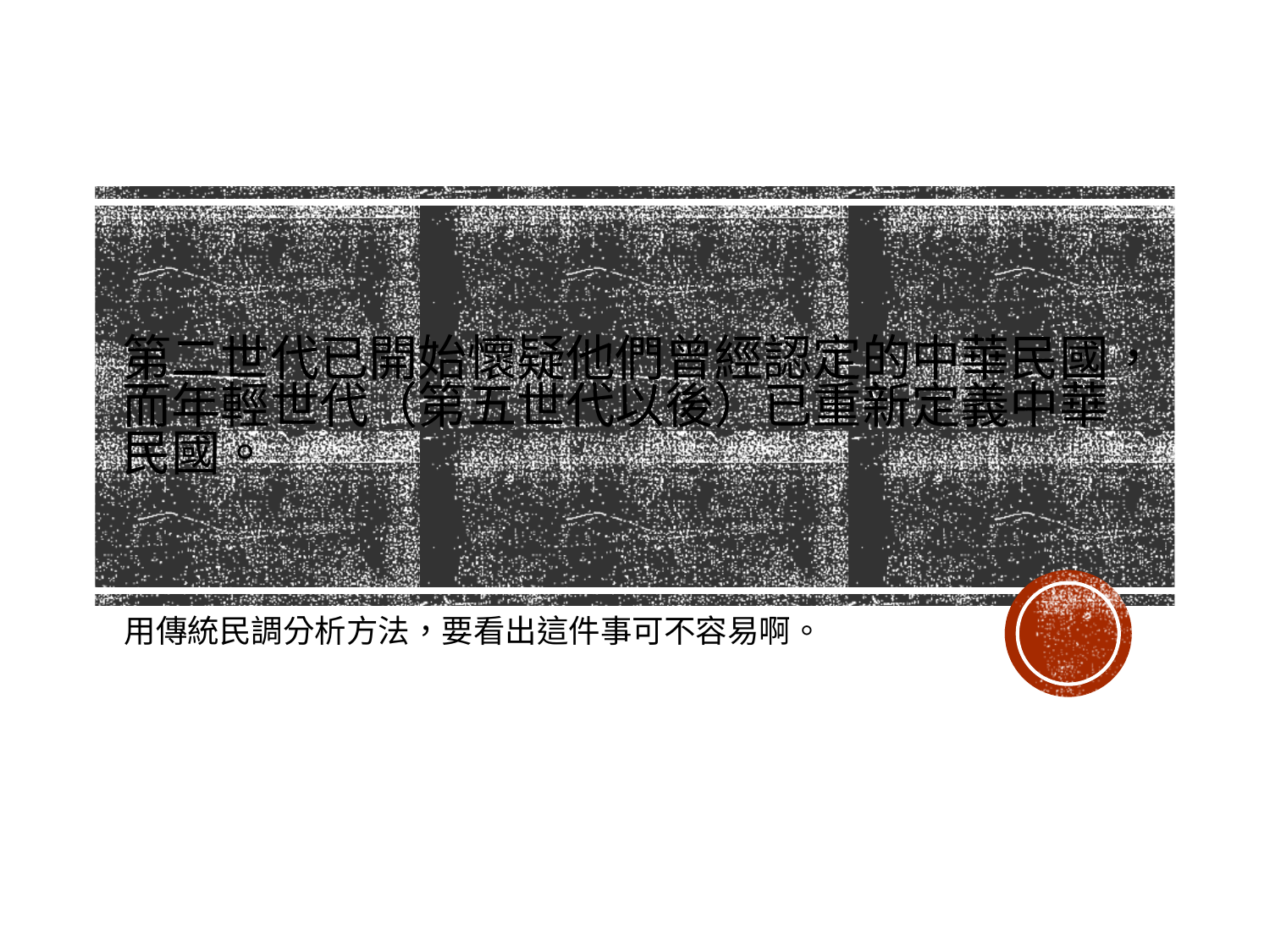

# 第二世代已開始懷疑他們曾經認定的中華民國，而年輕世代（第五世代以後）已重新定義中華民國。
用傳統民調分析方法，要看出這件事可不容易啊。